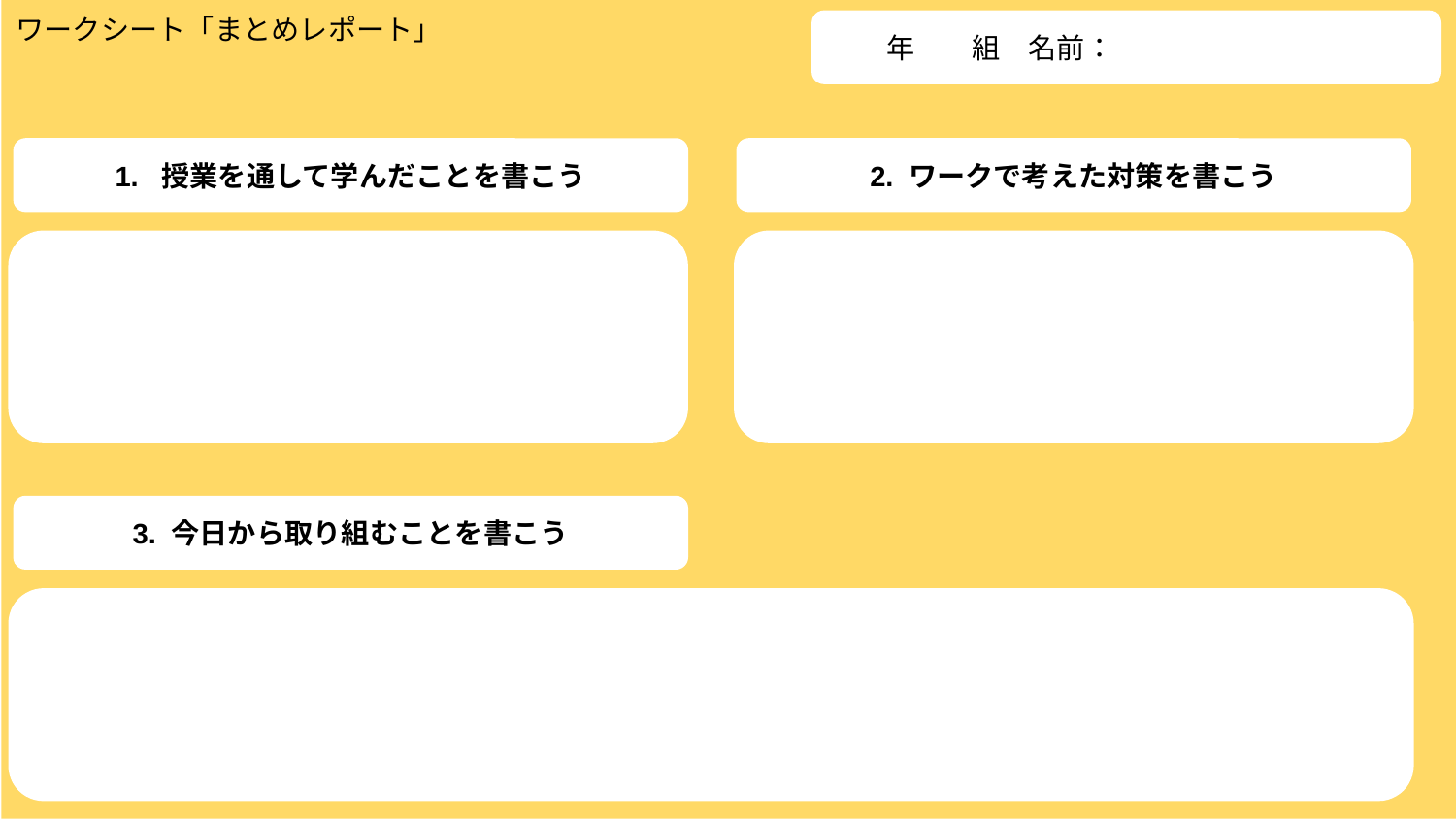

ワークシート「まとめレポート」
　　年　　組　名前：
1.  授業を通して学んだことを書こう
2. ワークで考えた対策を書こう

3. 今日から取り組むことを書こう